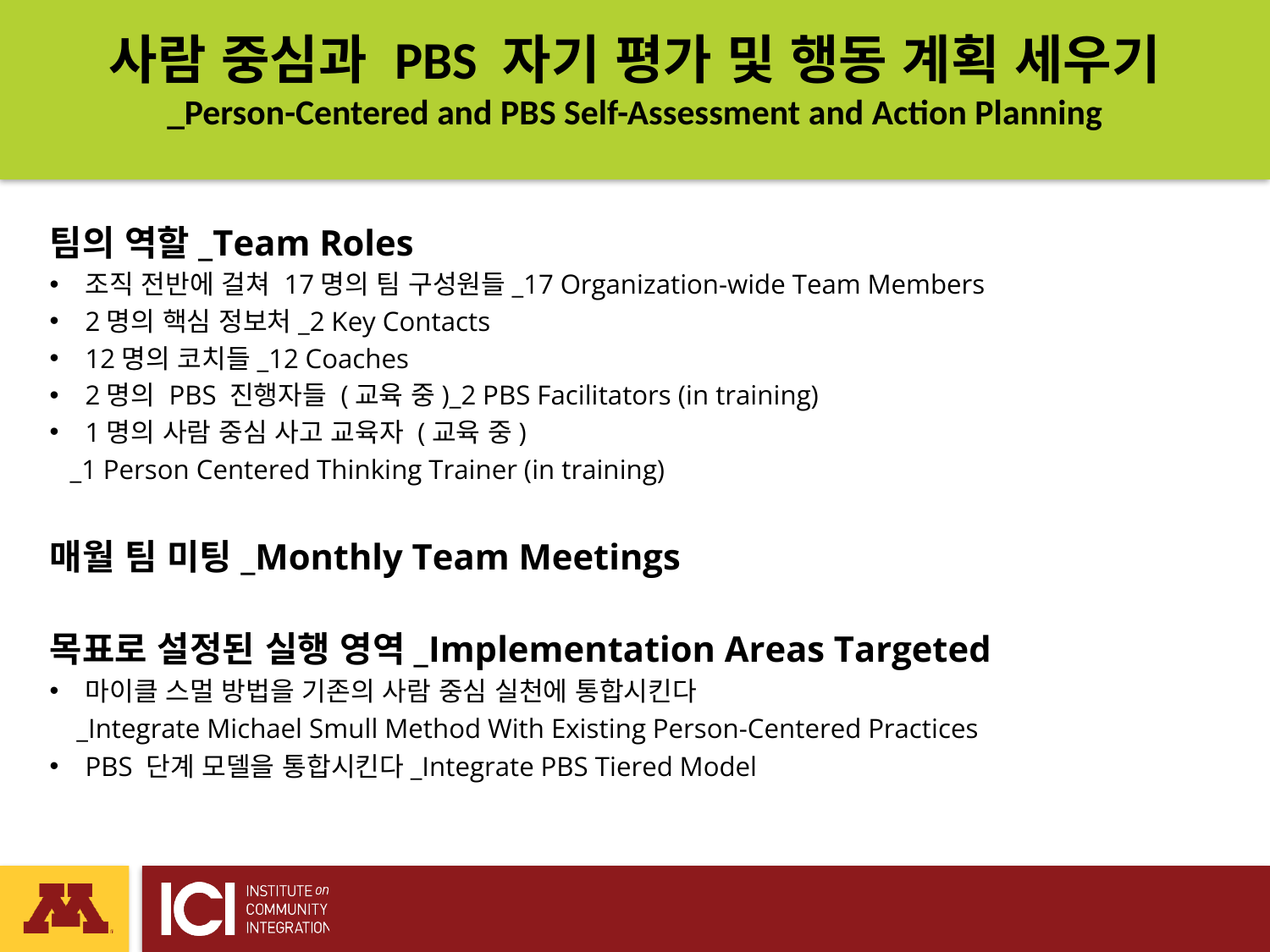

# 사람 중심과 PBS 자기 평가 및 행동 계획 세우기 _Person-Centered and PBS Self-Assessment and Action Planning
팀의 역할_Team Roles
조직 전반에 걸쳐 17명의 팀 구성원들_17 Organization-wide Team Members
2명의 핵심 정보처_2 Key Contacts
12명의 코치들_12 Coaches
2명의 PBS 진행자들 (교육 중)_2 PBS Facilitators (in training)
1명의 사람 중심 사고 교육자 (교육 중)
   _1 Person Centered Thinking Trainer (in training)

매월 팀 미팅_Monthly Team Meetings

목표로 설정된 실행 영역_Implementation Areas Targeted
마이클 스멀 방법을 기존의 사람 중심 실천에 통합시킨다
    _Integrate Michael Smull Method With Existing Person-Centered Practices
PBS 단계 모델을 통합시킨다_Integrate PBS Tiered Model